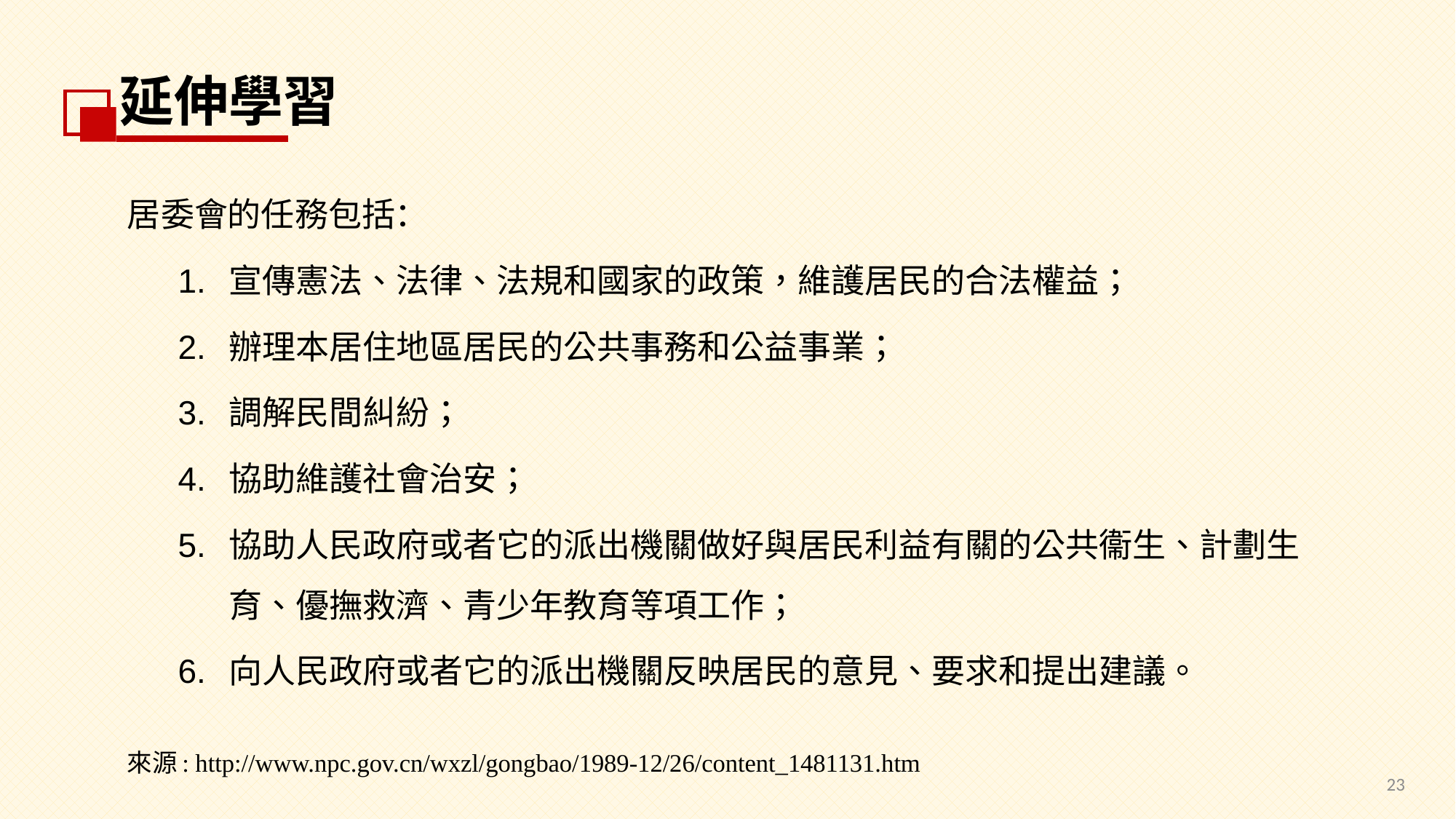

延伸學習

居委會的任務包括：
宣傳憲法、法律、法規和國家的政策，維護居民的合法權益；
辦理本居住地區居民的公共事務和公益事業；
調解民間糾紛；
協助維護社會治安；
協助人民政府或者它的派出機關做好與居民利益有關的公共衞生、計劃生育、優撫救濟、青少年教育等項工作；
向人民政府或者它的派出機關反映居民的意見、要求和提出建議。

來源: http://www.npc.gov.cn/wxzl/gongbao/1989-12/26/content_1481131.htm
23